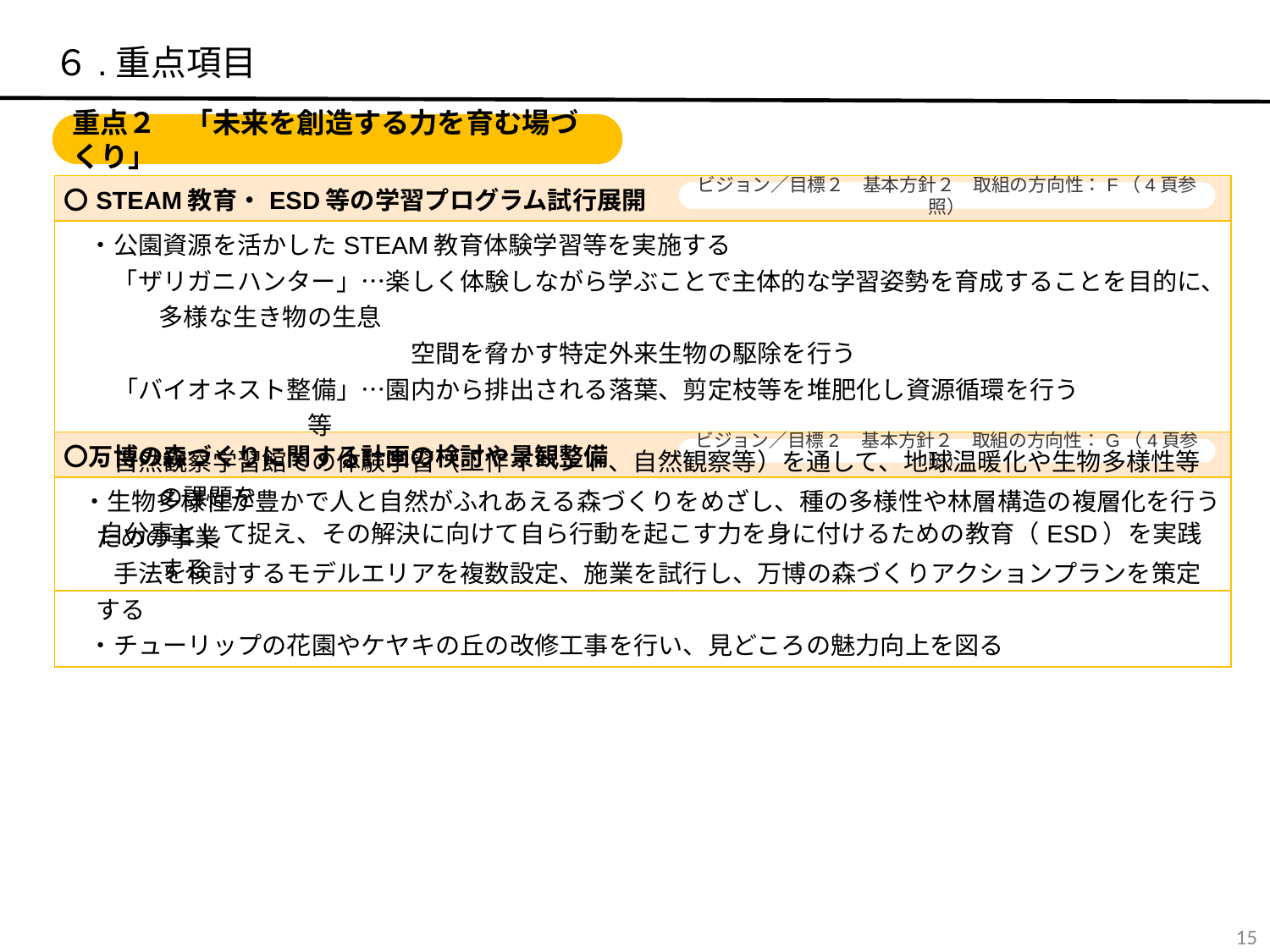

６.重点項目
重点２　「未来を創造する力を育む場づくり」
| 〇STEAM教育・ESD等の学習プログラム試行展開 |
| --- |
| ・公園資源を活かしたSTEAM教育体験学習等を実施する 　　「ザリガニハンター」…楽しく体験しながら学ぶことで主体的な学習姿勢を育成することを目的に、多様な生き物の生息 　　　　　　　　　　　　　　空間を脅かす特定外来生物の駆除を行う 　　「バイオネスト整備」…園内から排出される落葉、剪定枝等を堆肥化し資源循環を行う　　　　　　　　　　　等 　・自然観察学習館での体験学習（工作イベント、自然観察等）を通して、地球温暖化や生物多様性等の課題を 　 自分事として捉え、その解決に向けて自ら行動を起こす力を身に付けるための教育（ESD）を実践する |
ビジョン／目標２　基本方針２　取組の方向性：F（4頁参照）
| 〇万博の森づくりに関する計画の検討や景観整備 |
| --- |
| ・生物多様性が豊かで人と自然がふれあえる森づくりをめざし、種の多様性や林層構造の複層化を行うための事業 　　手法を検討するモデルエリアを複数設定、施業を試行し、万博の森づくりアクションプランを策定する 　・チューリップの花園やケヤキの丘の改修工事を行い、見どころの魅力向上を図る |
ビジョン／目標2　基本方針２　取組の方向性：G（4頁参照）
15